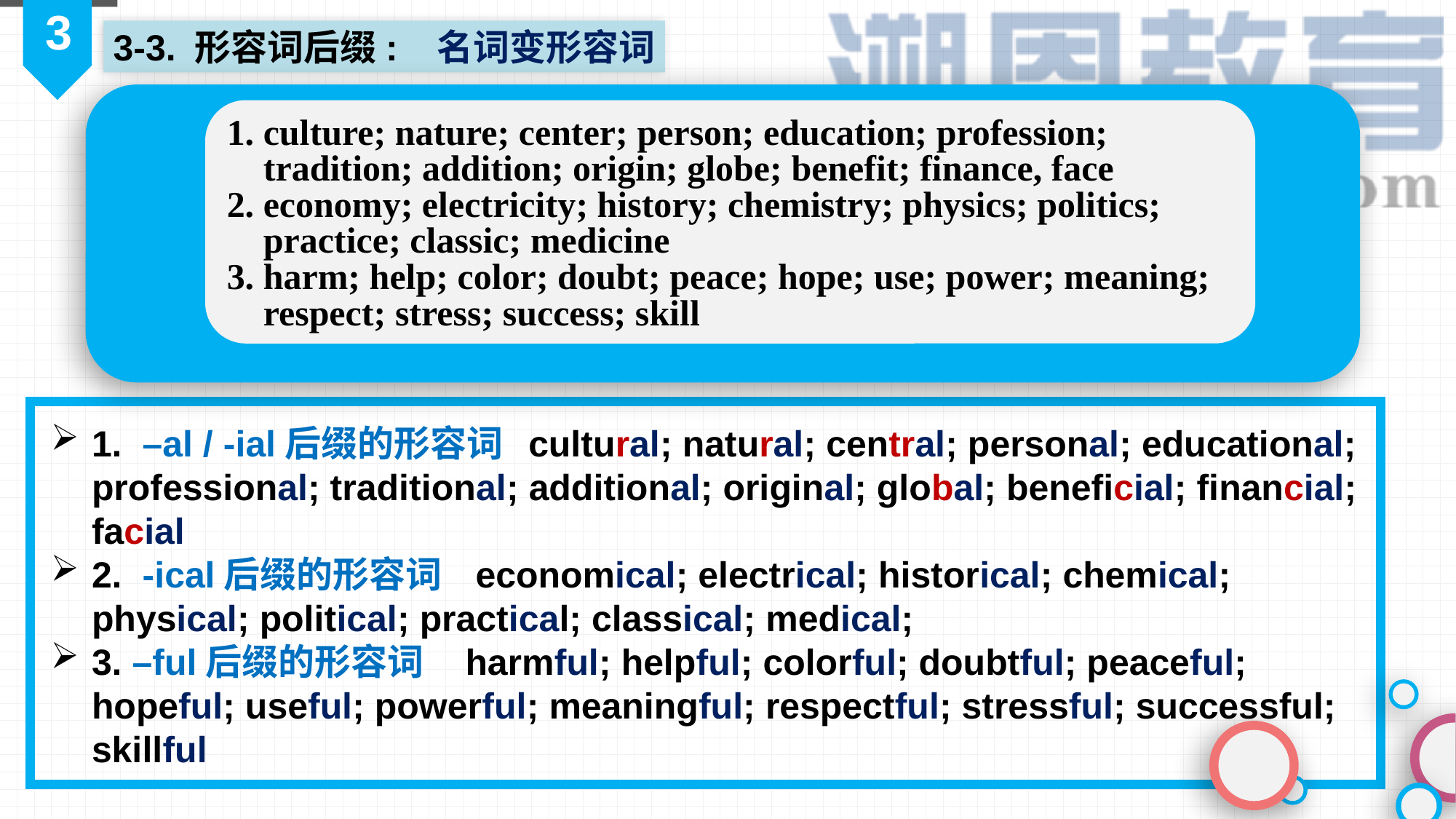

3
3-3. 形容词后缀:   名词变形容词

1. culture; nature; center; person; education; profession;
    tradition; addition; origin; globe; benefit; finance, face
2. economy; electricity; history; chemistry; physics; politics;
    practice; classic; medicine
3. harm; help; color; doubt; peace; hope; use; power; meaning;
    respect; stress; success; skill

1.  –al / -ial后缀的形容词  cultural; natural; central; personal; educational; professional; traditional; additional; original; global; beneficial; financial; facial
2.  -ical后缀的形容词   economical; electrical; historical; chemical; physical; political; practical; classical; medical;
3. –ful后缀的形容词    harmful; helpful; colorful; doubtful; peaceful; hopeful; useful; powerful; meaningful; respectful; stressful; successful; skillful